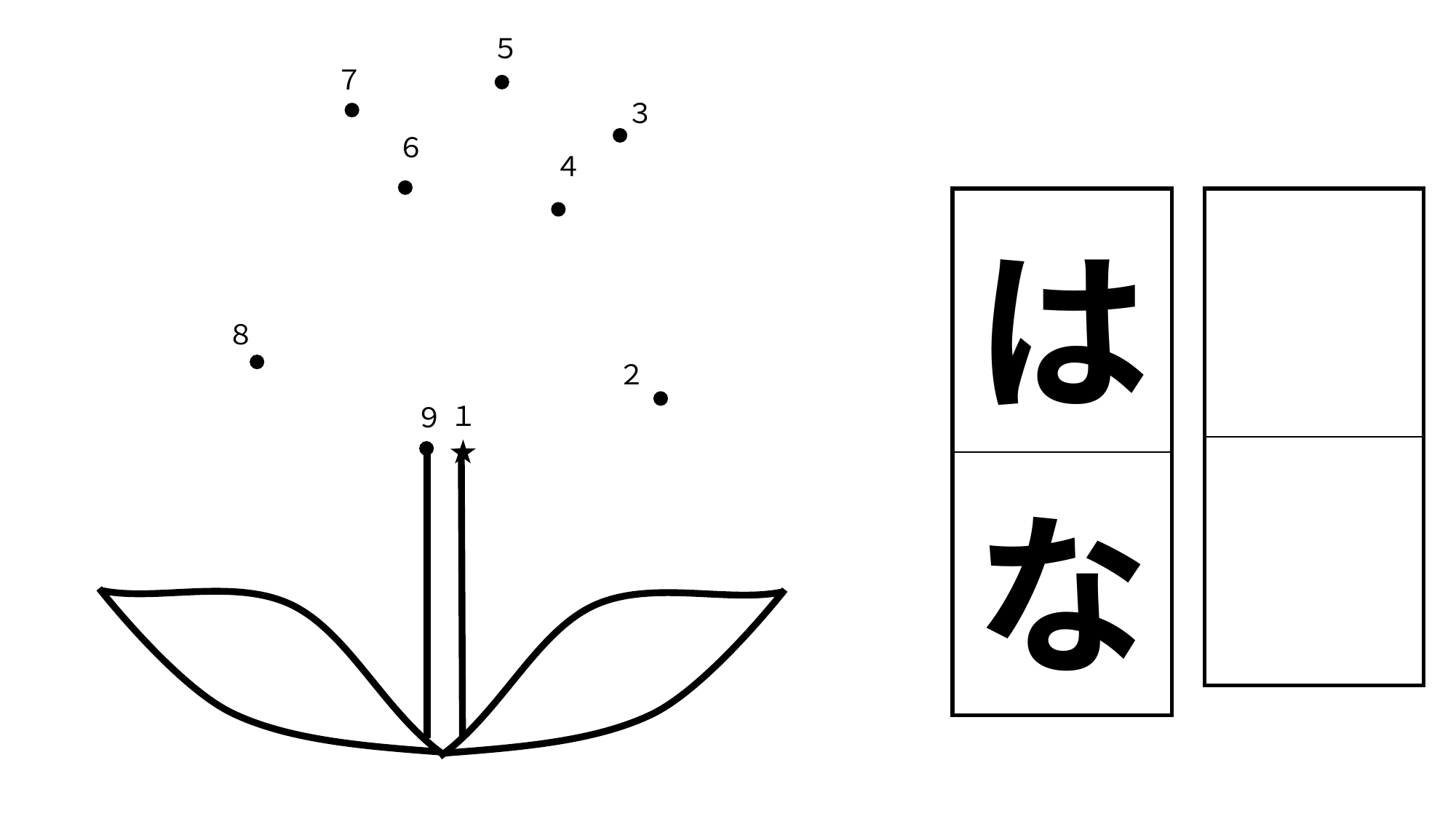

５
７

３

６

４

| は |
| --- |
| な |
|  |
| --- |
|  |

８
２

１
９